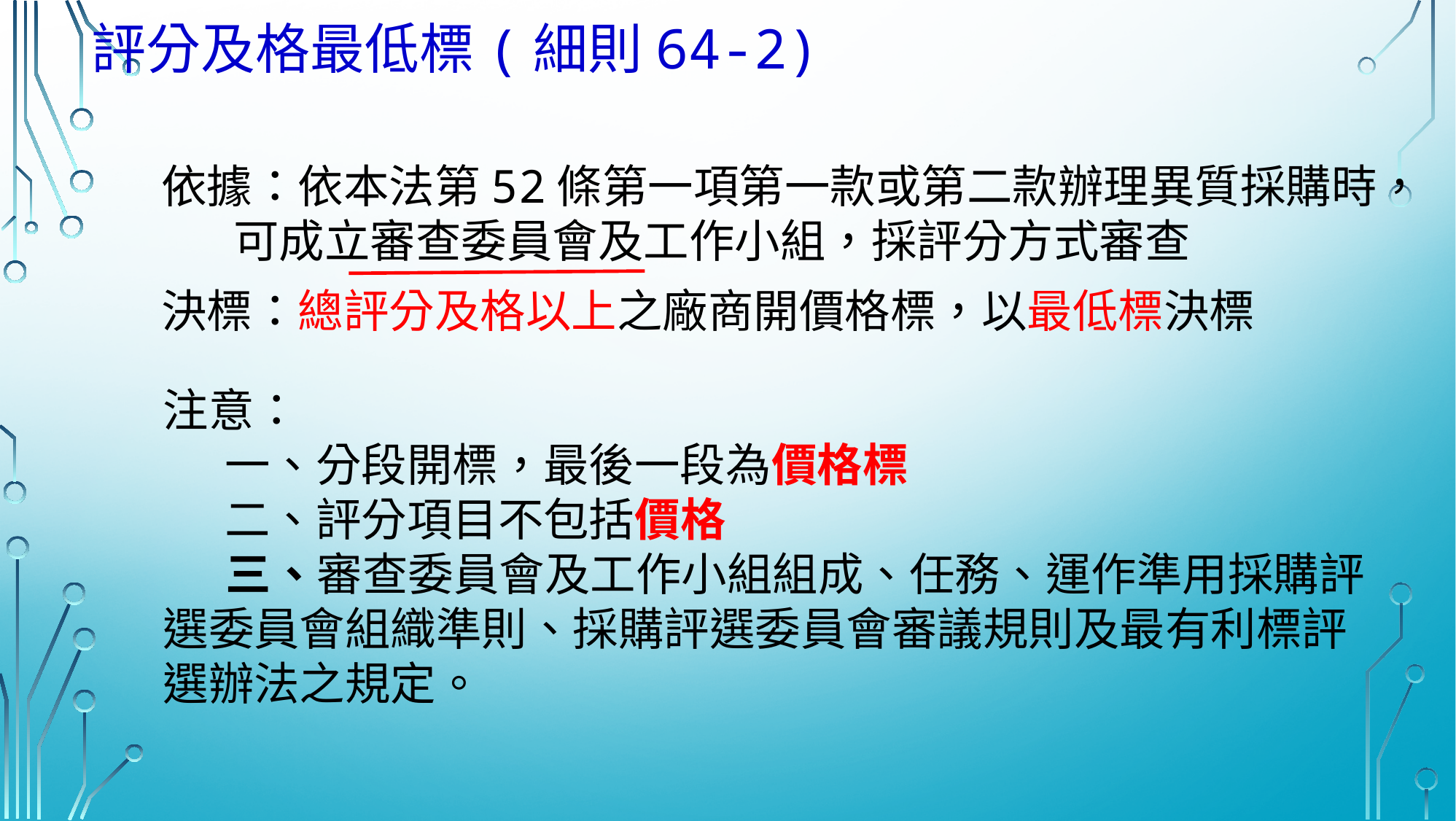

評分及格最低標(細則64-2)
依據：依本法第52條第一項第一款或第二款辦理異質採購時，
      可成立審查委員會及工作小組，採評分方式審查
決標：總評分及格以上之廠商開價格標，以最低標決標
注意：
     一、分段開標，最後一段為價格標
     二、評分項目不包括價格
     三、審查委員會及工作小組組成、任務、運作準用採購評選委員會組織準則、採購評選委員會審議規則及最有利標評選辦法之規定。